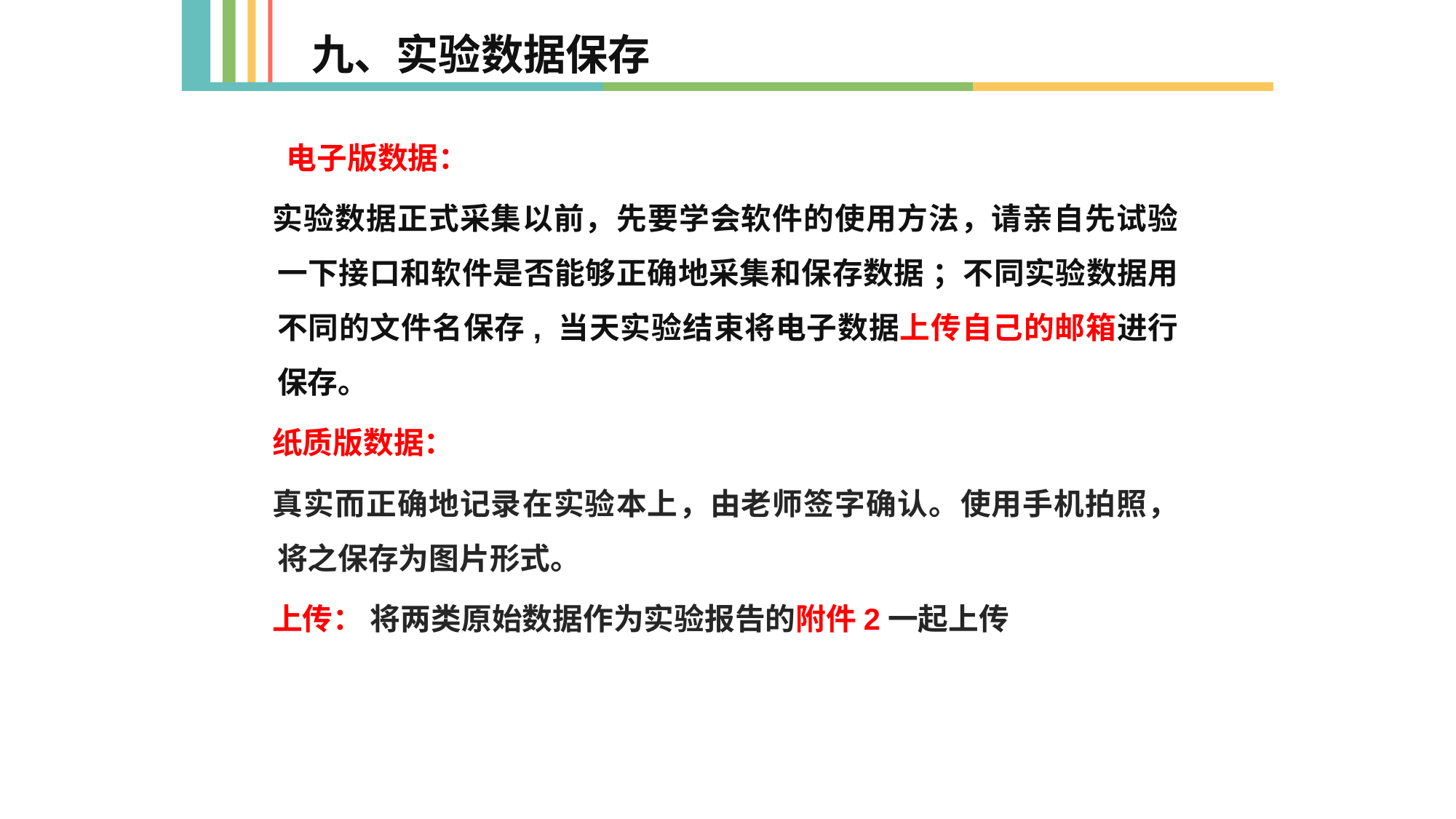

九、实验数据保存
 电子版数据：
实验数据正式采集以前，先要学会软件的使用方法，请亲自先试验一下接口和软件是否能够正确地采集和保存数据 ；不同实验数据用不同的文件名保存, 当天实验结束将电子数据上传自己的邮箱进行保存。
纸质版数据：
真实而正确地记录在实验本上，由老师签字确认。使用手机拍照，将之保存为图片形式。
上传： 将两类原始数据作为实验报告的附件2一起上传